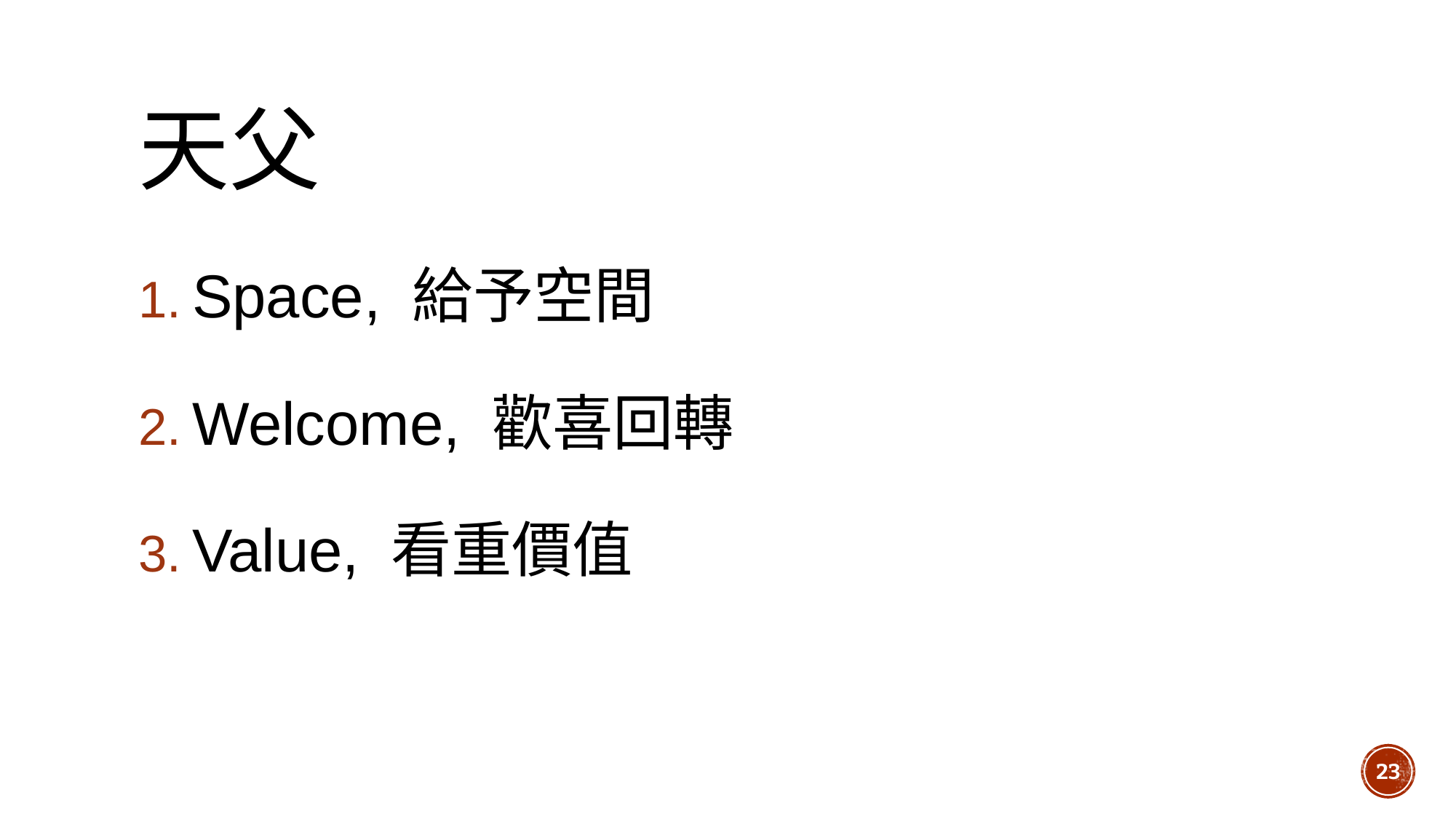

# 天父
Space, 給予空間
Welcome, 歡喜回轉
Value, 看重價值
23